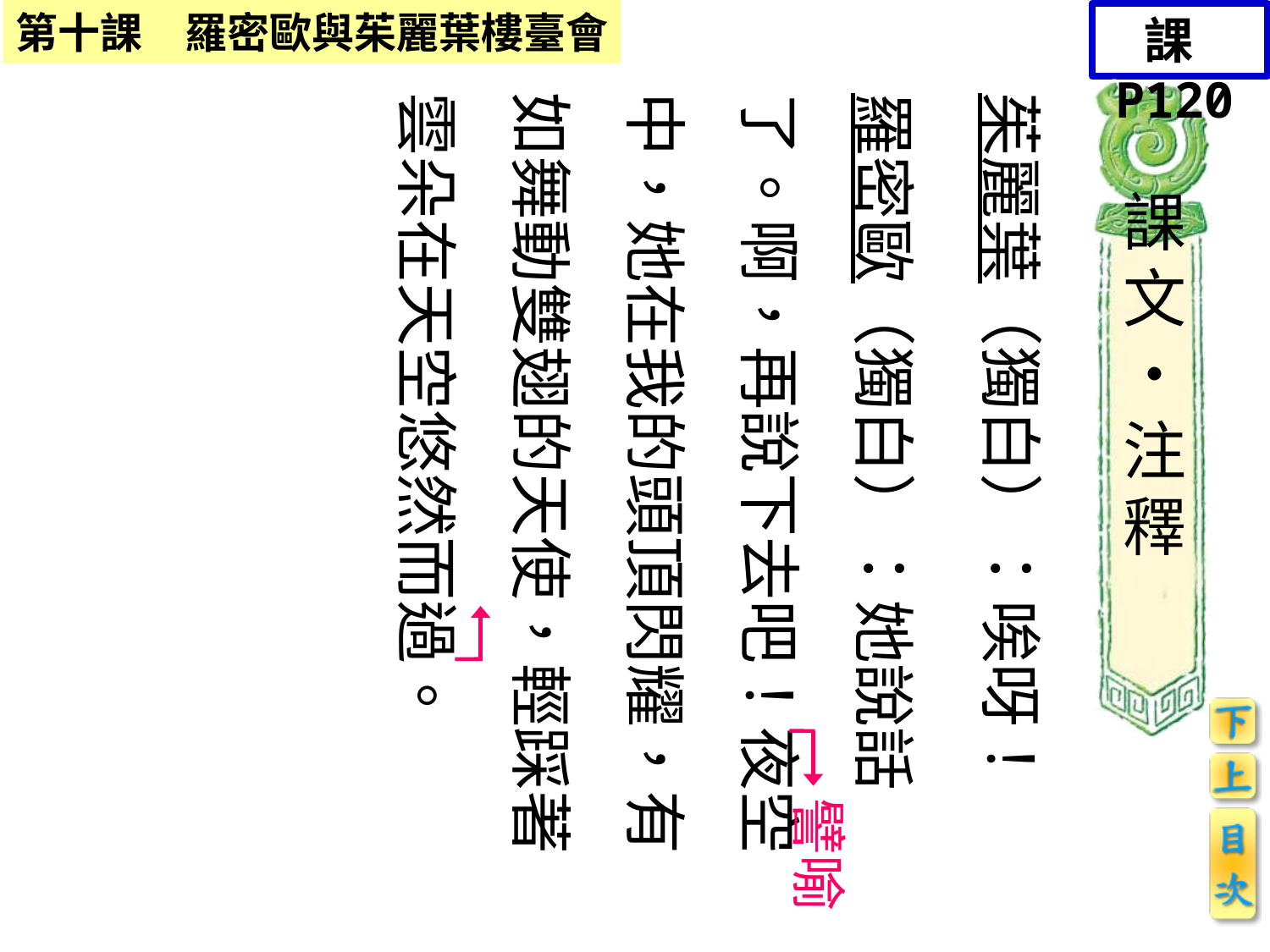

課P120
茱麗葉（獨白）：唉呀！
羅密歐（獨白）：她說話了。啊，再說下去吧！夜空中，她在我的頭頂閃耀，有如舞動雙翅的天使，輕踩著雲朵在天空悠然而過。
課文‧注釋

譬喻